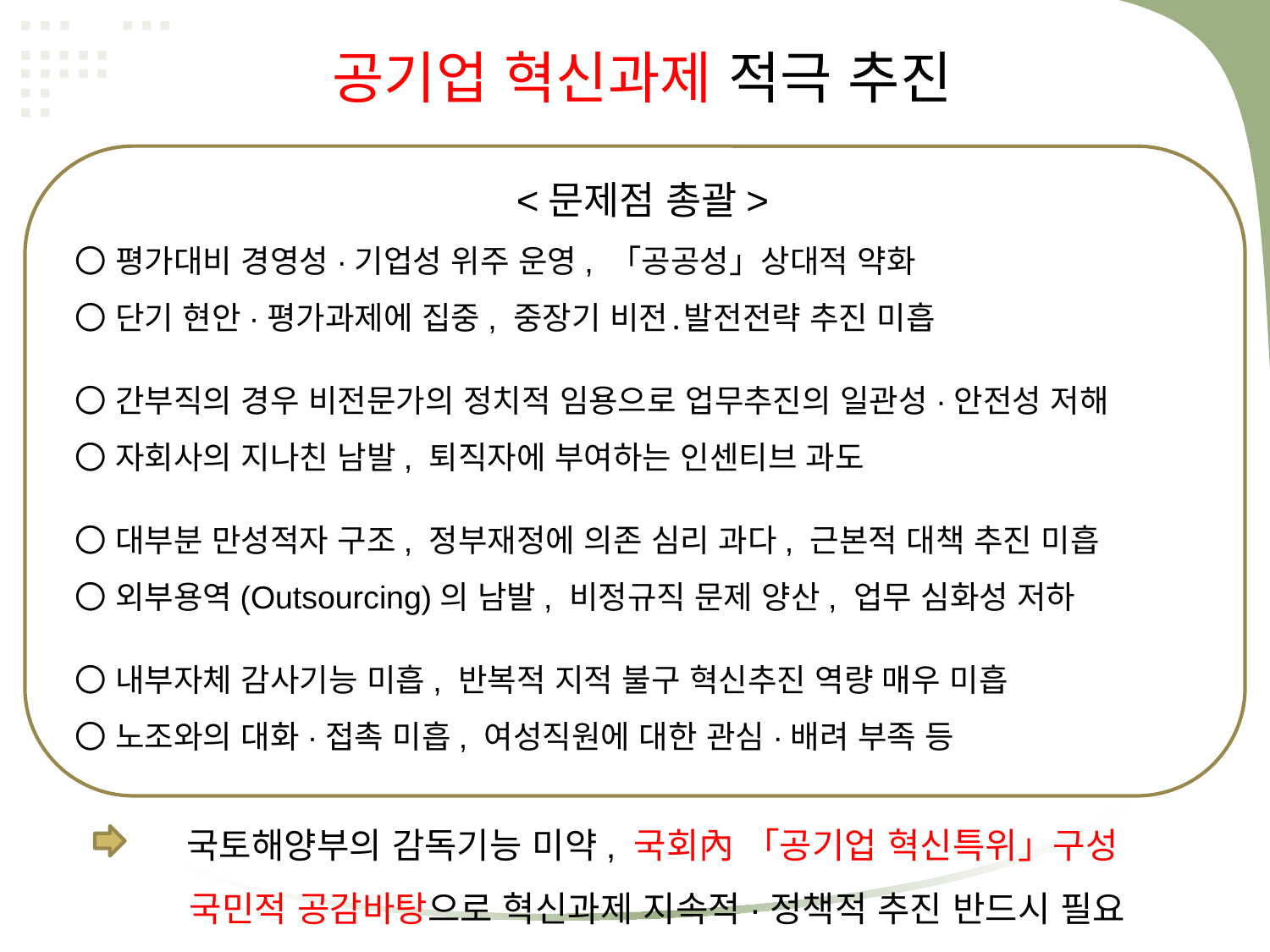

공기업 혁신과제 적극 추진

<문제점 총괄>
〇 평가대비 경영성·기업성 위주 운영, 「공공성」상대적 약화
〇 단기 현안·평가과제에 집중, 중장기 비전․발전전략 추진 미흡

〇 간부직의 경우 비전문가의 정치적 임용으로 업무추진의 일관성·안전성 저해
〇 자회사의 지나친 남발, 퇴직자에 부여하는 인센티브 과도

〇 대부분 만성적자 구조, 정부재정에 의존 심리 과다, 근본적 대책 추진 미흡
〇 외부용역(Outsourcing)의 남발, 비정규직 문제 양산, 업무 심화성 저하

〇 내부자체 감사기능 미흡, 반복적 지적 불구 혁신추진 역량 매우 미흡
〇 노조와의 대화·접촉 미흡, 여성직원에 대한 관심·배려 부족 등
국토해양부의 감독기능 미약, 국회內 「공기업 혁신특위」구성
국민적 공감바탕으로 혁신과제 지속적·정책적 추진 반드시 필요